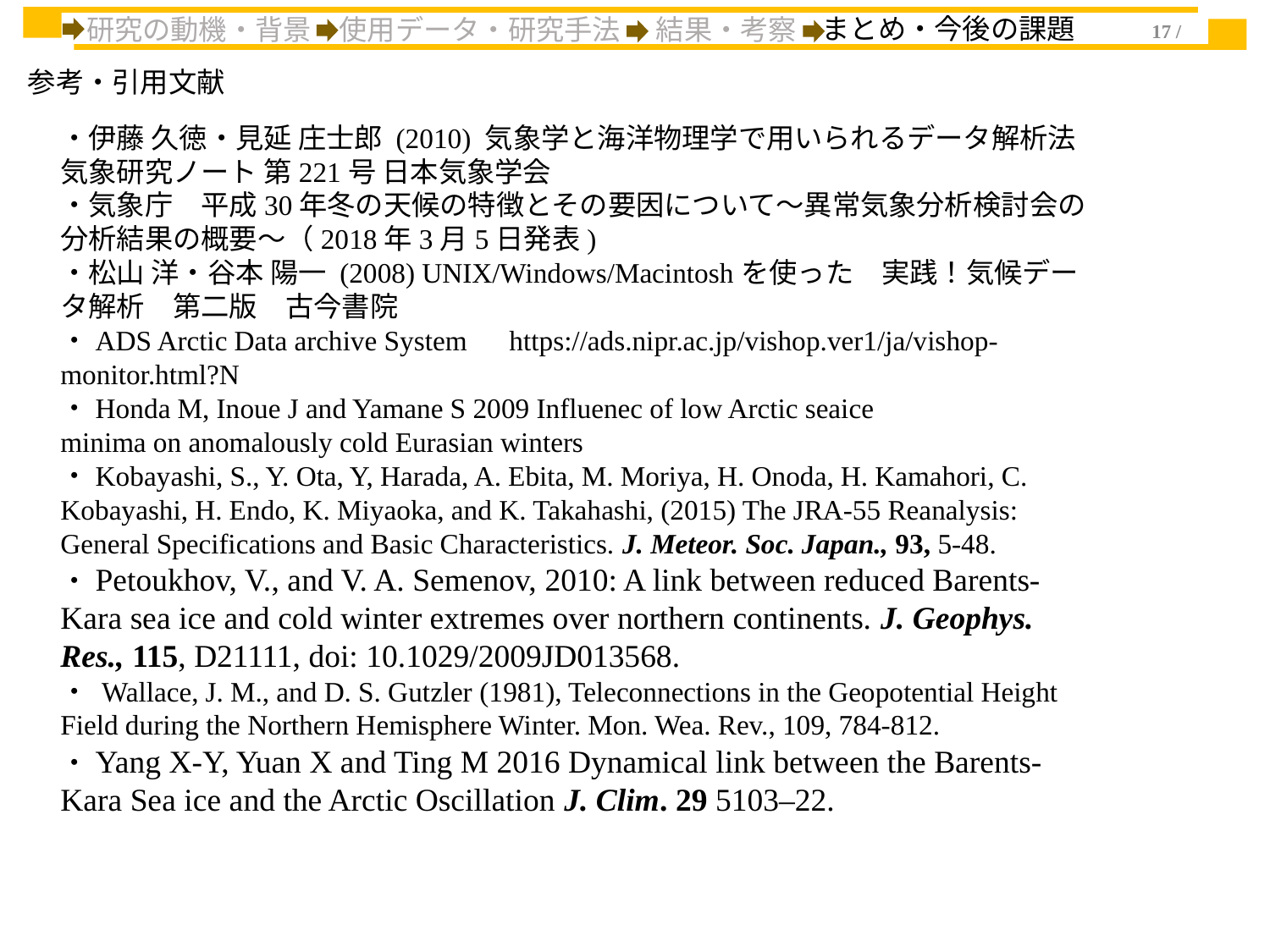

17 /
# 参考・引用文献
・伊藤 久徳・見延 庄士郎 (2010) 気象学と海洋物理学で用いられるデータ解析法 気象研究ノート 第221号 日本気象学会
・気象庁　平成30年冬の天候の特徴とその要因について～異常気象分析検討会の分析結果の概要～（2018年3月5日発表)
・松山 洋・谷本 陽一 (2008) UNIX/Windows/Macintoshを使った　実践！気候データ解析　第二版　古今書院
・ADS Arctic Data archive System　https://ads.nipr.ac.jp/vishop.ver1/ja/vishop-monitor.html?N
・Honda M, Inoue J and Yamane S 2009 Influenec of low Arctic seaice
minima on anomalously cold Eurasian winters
・Kobayashi, S., Y. Ota, Y, Harada, A. Ebita, M. Moriya, H. Onoda, H. Kamahori, C. Kobayashi, H. Endo, K. Miyaoka, and K. Takahashi, (2015) The JRA-55 Reanalysis: General Specifications and Basic Characteristics. J. Meteor. Soc. Japan., 93, 5-48.
・Petoukhov, V., and V. A. Semenov, 2010: A link between reduced Barents-Kara sea ice and cold winter extremes over northern continents. J. Geophys. Res., 115, D21111, doi: 10.1029/2009JD013568.
・ Wallace, J. M., and D. S. Gutzler (1981), Teleconnections in the Geopotential Height Field during the Northern Hemisphere Winter. Mon. Wea. Rev., 109, 784-812.
・Yang X-Y, Yuan X and Ting M 2016 Dynamical link between the Barents-Kara Sea ice and the Arctic Oscillation J. Clim. 29 5103–22.